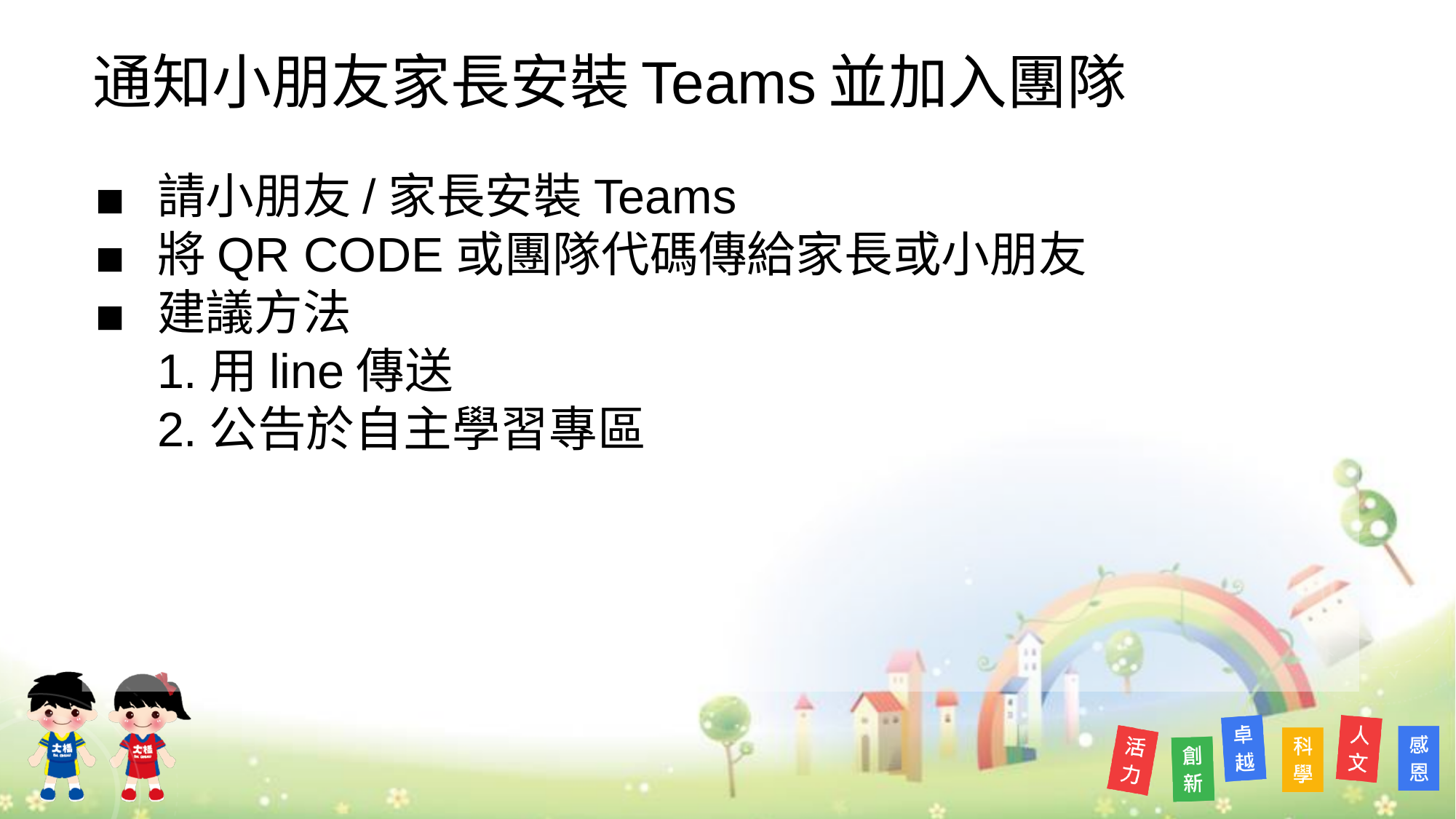

# 通知小朋友家長安裝Teams並加入團隊
請小朋友/家長安裝Teams
將QR CODE或團隊代碼傳給家長或小朋友
建議方法
1.用line傳送
2.公告於自主學習專區